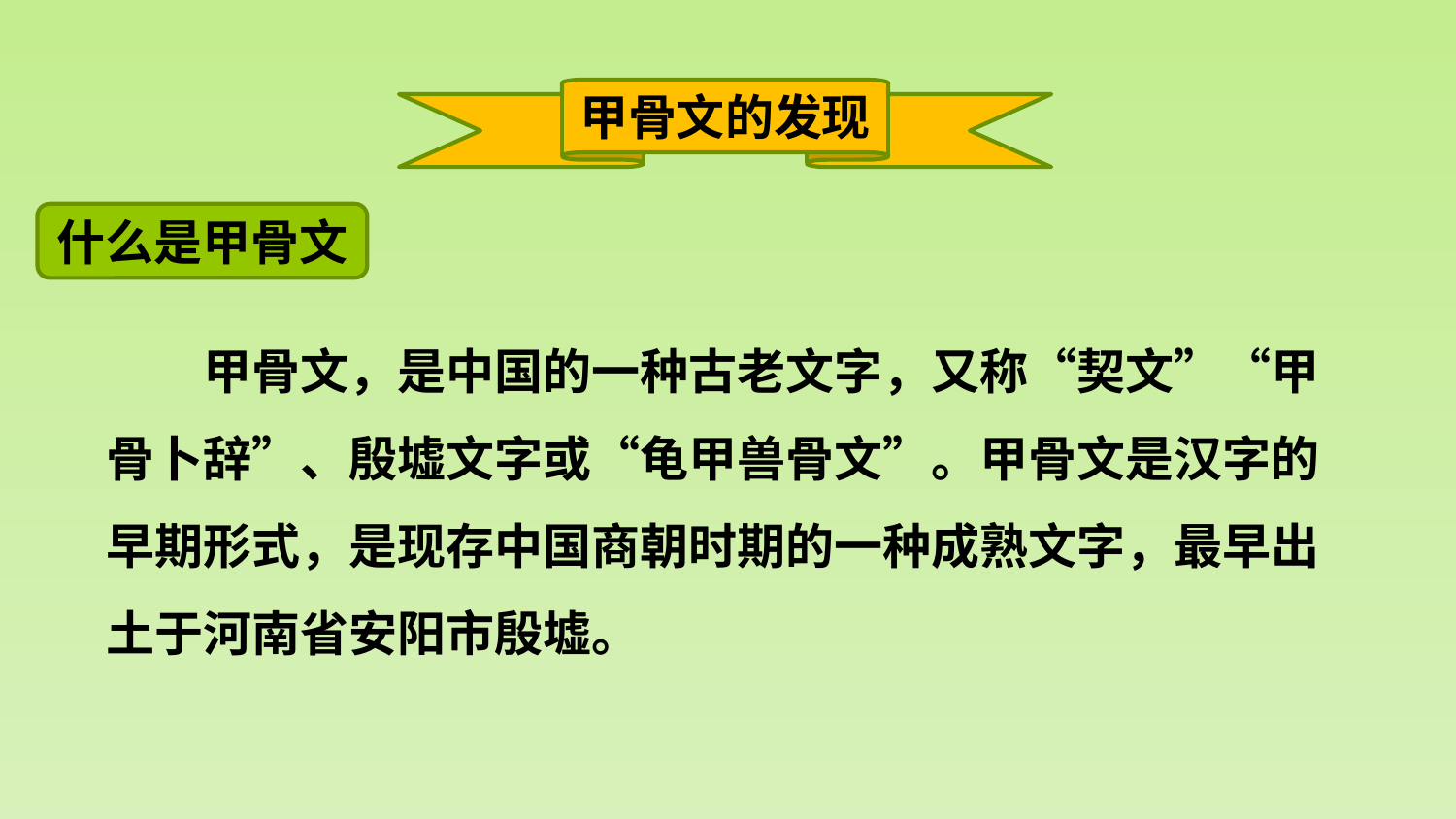

甲骨文的发现
什么是甲骨文
甲骨文，是中国的一种古老文字，又称“契文”“甲骨卜辞”、殷墟文字或“龟甲兽骨文”。甲骨文是汉字的早期形式，是现存中国商朝时期的一种成熟文字，最早出土于河南省安阳市殷墟。